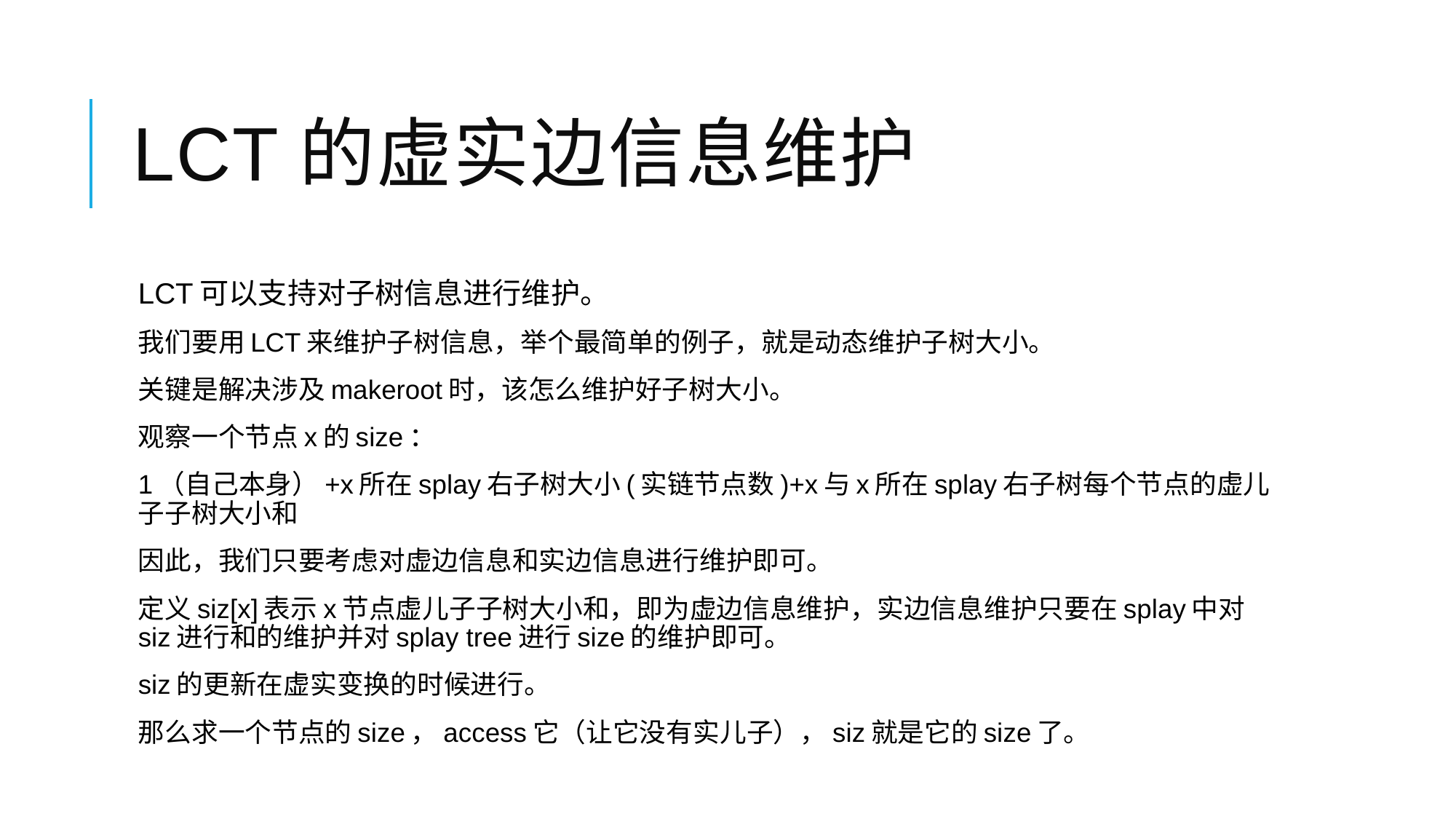

# LCT的虚实边信息维护
LCT可以支持对子树信息进行维护。
我们要用LCT来维护子树信息，举个最简单的例子，就是动态维护子树大小。
关键是解决涉及makeroot时，该怎么维护好子树大小。
观察一个节点x的size：
1（自己本身）+x所在splay右子树大小(实链节点数)+x与x所在splay右子树每个节点的虚儿子子树大小和
因此，我们只要考虑对虚边信息和实边信息进行维护即可。
定义siz[x]表示x节点虚儿子子树大小和，即为虚边信息维护，实边信息维护只要在splay中对siz进行和的维护并对splay tree进行size的维护即可。
siz的更新在虚实变换的时候进行。
那么求一个节点的size，access它（让它没有实儿子），siz就是它的size了。